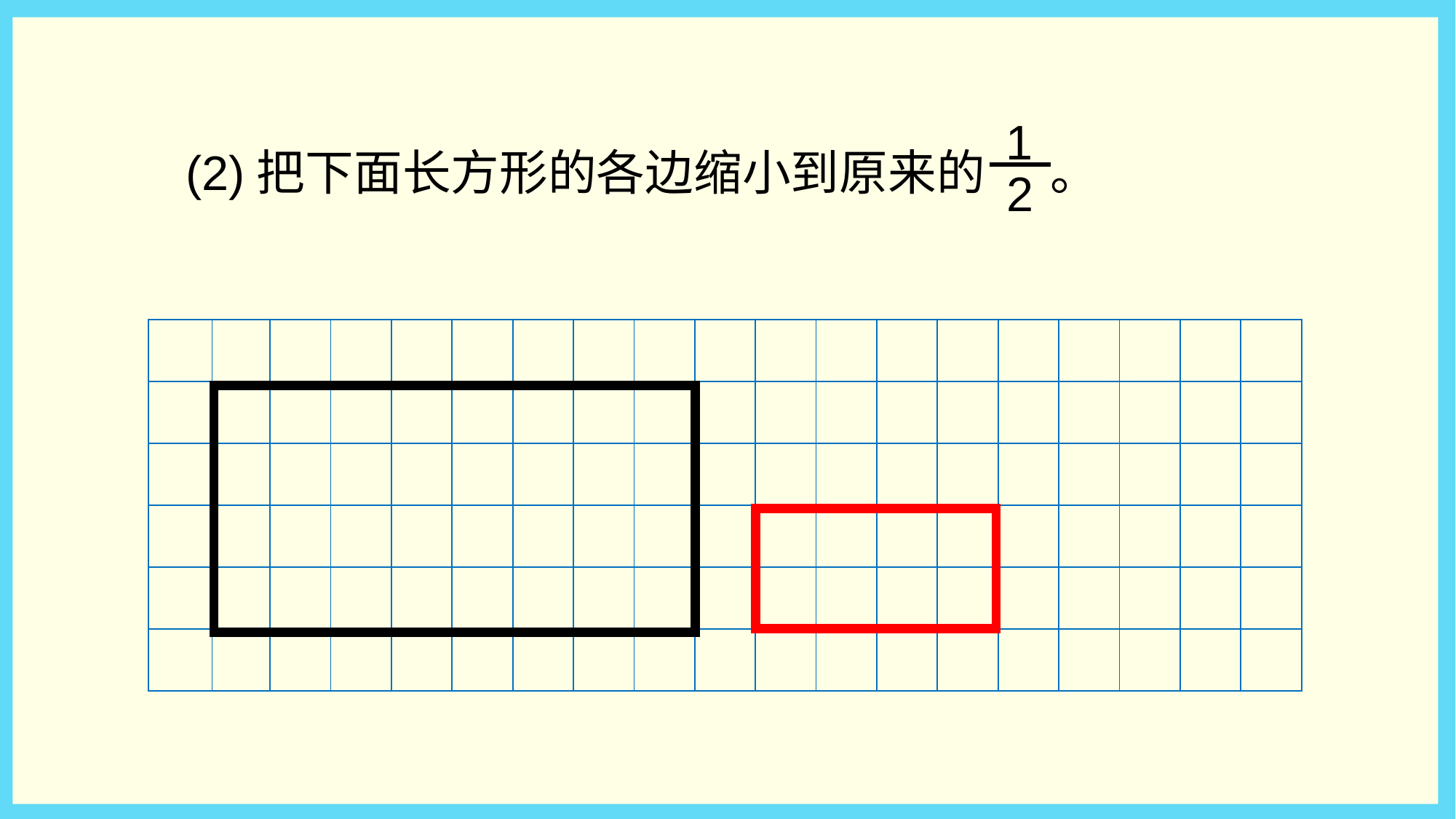

1
(2)把下面长方形的各边缩小到原来的      。
2
|  |  |  |  |  |  |  |  |  |  |  |  |  |  |  |  |  |  |  |
| --- | --- | --- | --- | --- | --- | --- | --- | --- | --- | --- | --- | --- | --- | --- | --- | --- | --- | --- |
|  |  |  |  |  |  |  |  |  |  |  |  |  |  |  |  |  |  |  |
|  |  |  |  |  |  |  |  |  |  |  |  |  |  |  |  |  |  |  |
|  |  |  |  |  |  |  |  |  |  |  |  |  |  |  |  |  |  |  |
|  |  |  |  |  |  |  |  |  |  |  |  |  |  |  |  |  |  |  |
|  |  |  |  |  |  |  |  |  |  |  |  |  |  |  |  |  |  |  |